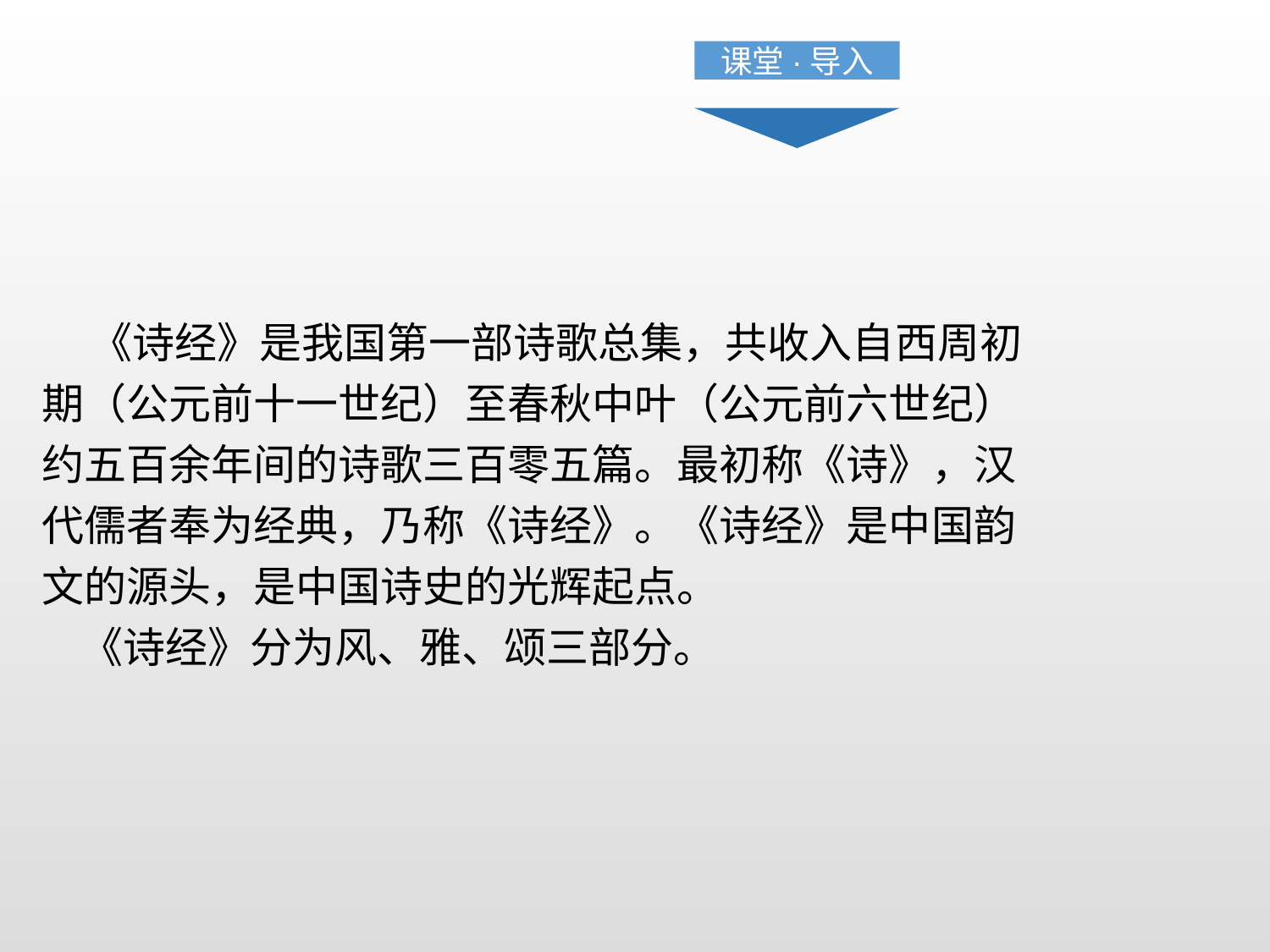

课堂·导入

    《诗经》是我国第一部诗歌总集，共收入自西周初期（公元前十一世纪）至春秋中叶（公元前六世纪）约五百余年间的诗歌三百零五篇。最初称《诗》，汉代儒者奉为经典，乃称《诗经》。《诗经》是中国韵文的源头，是中国诗史的光辉起点。
   《诗经》分为风、雅、颂三部分。